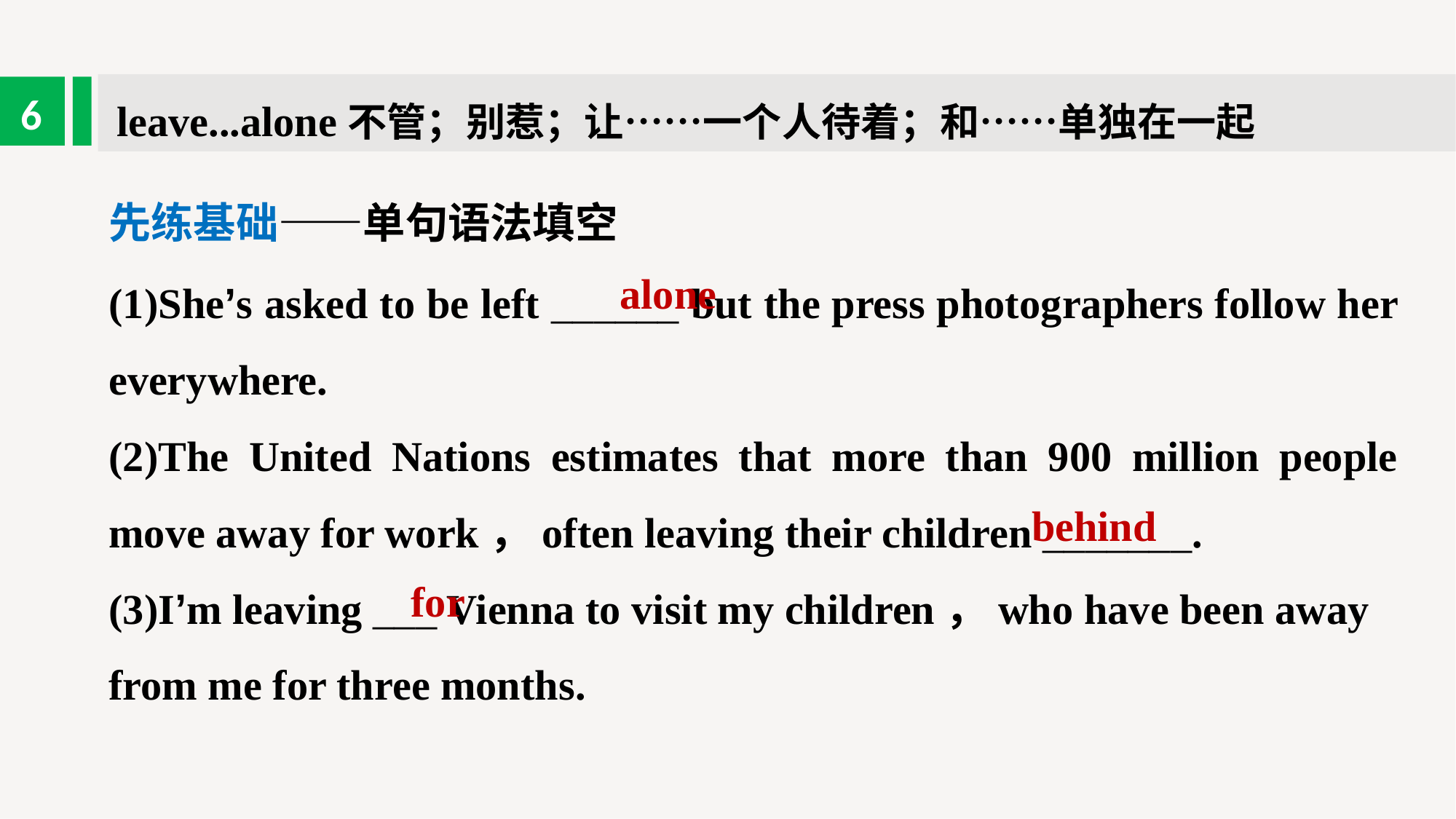

leave...alone不管；别惹；让……一个人待着；和……单独在一起

6
先练基础——单句语法填空
(1)She’s asked to be left ______ but the press photographers follow her everywhere.
(2)The United Nations estimates that more than 900 million people move away for work，often leaving their children _______.
(3)I’m leaving ___ Vienna to visit my children，who have been away from me for three months.
alone
behind
for